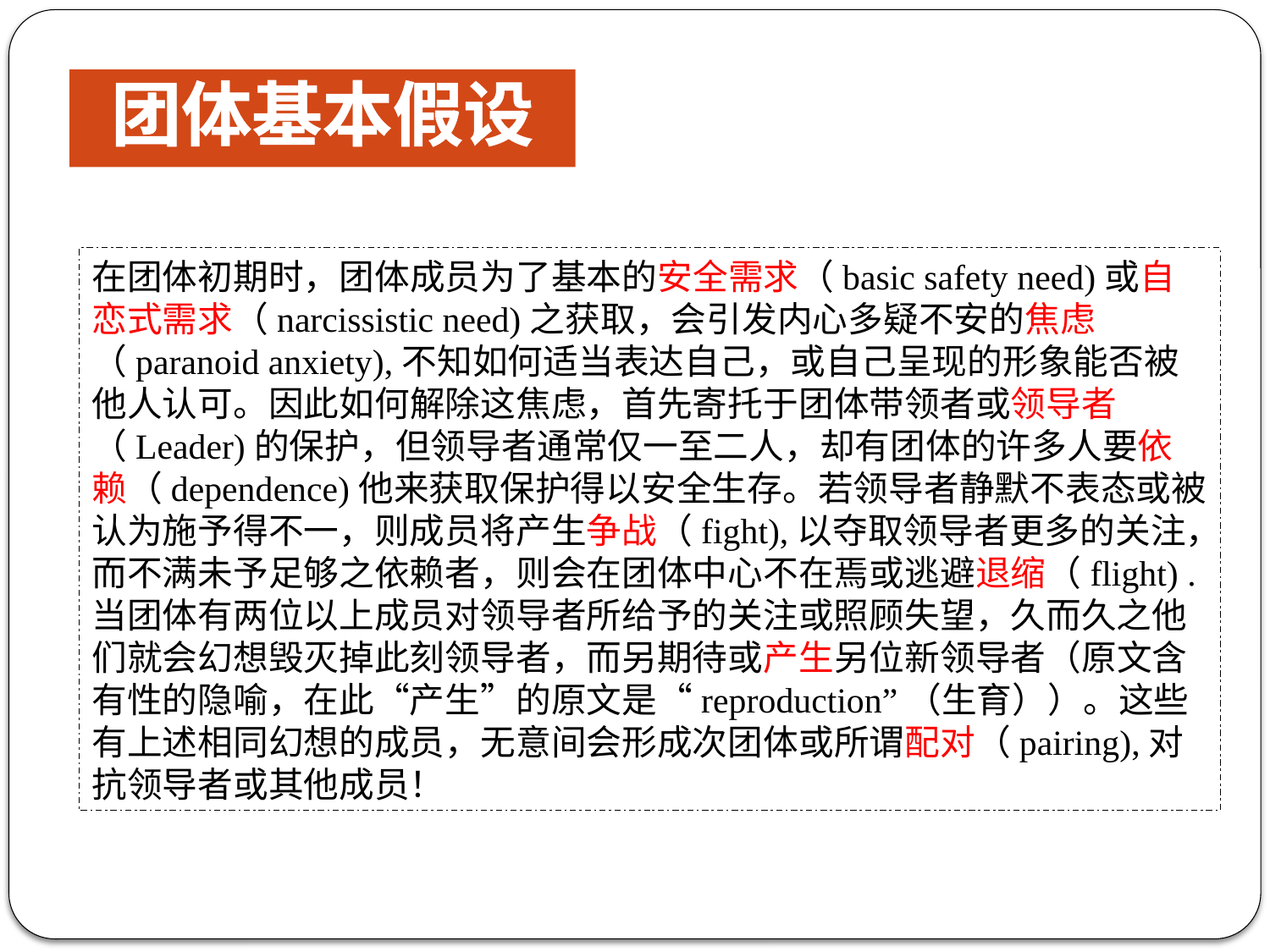

# 团体基本假设
在团体初期时，团体成员为了基本的安全需求（basic safety need)或自恋式需求（narcissistic need)之获取，会引发内心多疑不安的焦虑（paranoid anxiety),不知如何适当表达自己，或自己呈现的形象能否被他人认可。因此如何解除这焦虑，首先寄托于团体带领者或领导者（Leader)的保护，但领导者通常仅一至二人，却有团体的许多人要依赖（dependence)他来获取保护得以安全生存。若领导者静默不表态或被认为施予得不一，则成员将产生争战（fight),以夺取领导者更多的关注，而不满未予足够之依赖者，则会在团体中心不在焉或逃避退缩（flight) .当团体有两位以上成员对领导者所给予的关注或照顾失望，久而久之他们就会幻想毁灭掉此刻领导者，而另期待或产生另位新领导者（原文含有性的隐喻，在此“产生”的原文是“reproduction”（生育））。这些有上述相同幻想的成员，无意间会形成次团体或所谓配对（pairing),对抗领导者或其他成员！